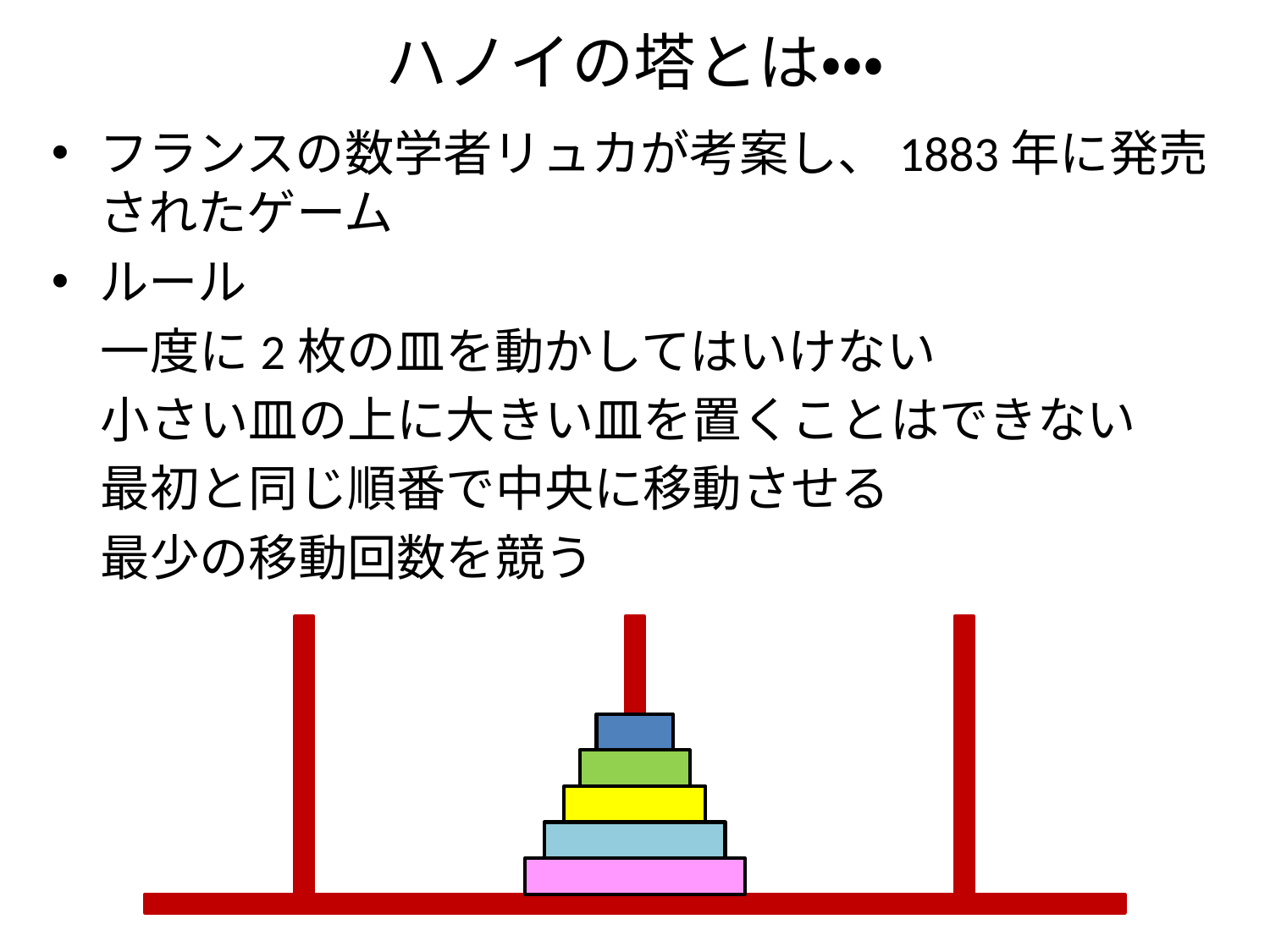

# ハノイの塔とは・・・
フランスの数学者リュカが考案し、1883年に発売されたゲーム
ルール
　一度に2枚の皿を動かしてはいけない
　小さい皿の上に大きい皿を置くことはできない
　最初と同じ順番で中央に移動させる
　最少の移動回数を競う